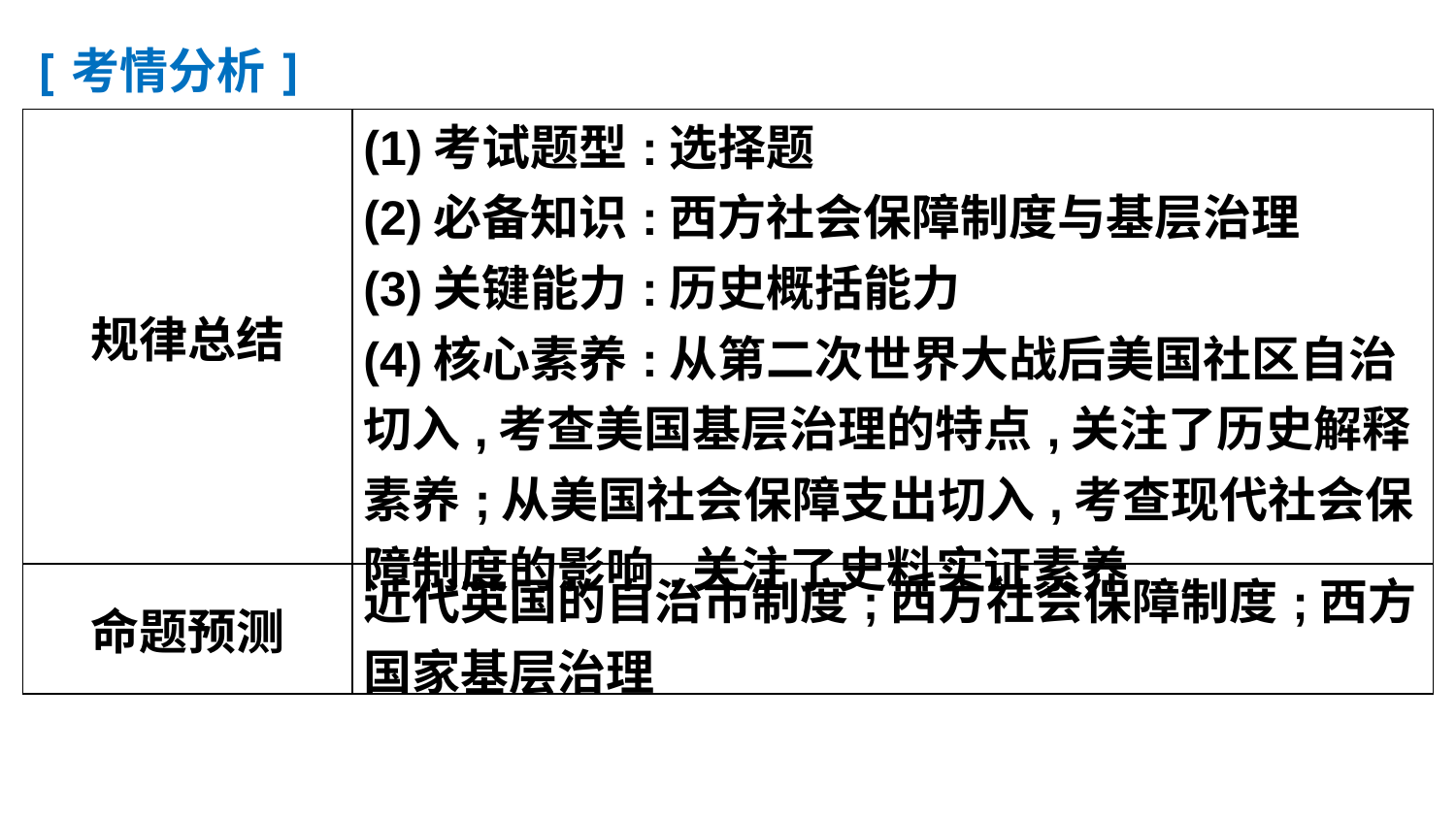

[考情分析]
| 规律总结 | (1)考试题型:选择题 (2)必备知识:西方社会保障制度与基层治理 (3)关键能力:历史概括能力 (4)核心素养:从第二次世界大战后美国社区自治切入,考查美国基层治理的特点,关注了历史解释素养;从美国社会保障支出切入,考查现代社会保障制度的影响,关注了史料实证素养 |
| --- | --- |
| 命题预测 | 近代英国的自治市制度;西方社会保障制度;西方国家基层治理 |